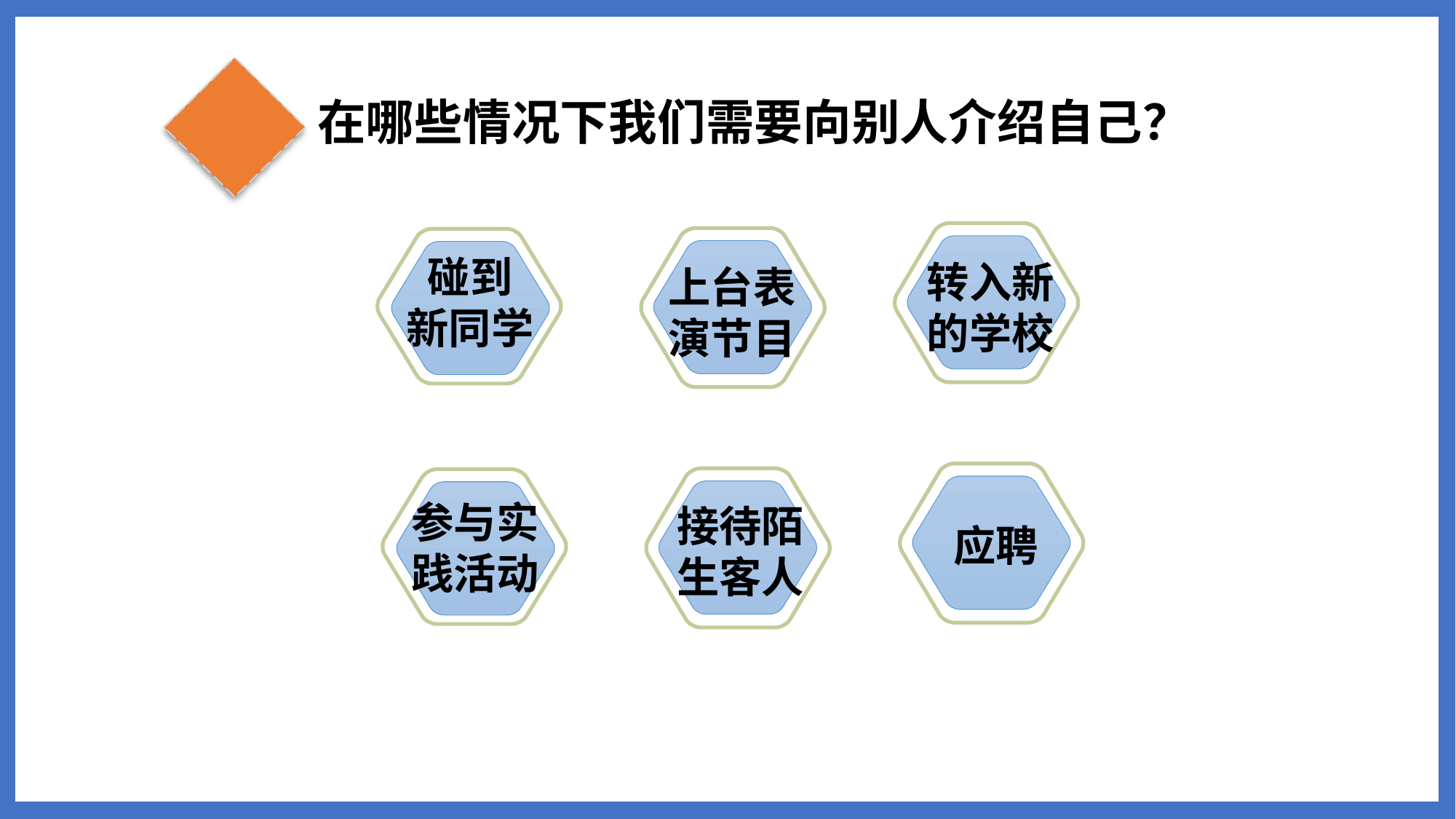

在哪些情况下我们需要向别人介绍自己？

碰到
新同学
转入新的学校
上台表演节目

参与实践活动
接待陌生客人
应聘